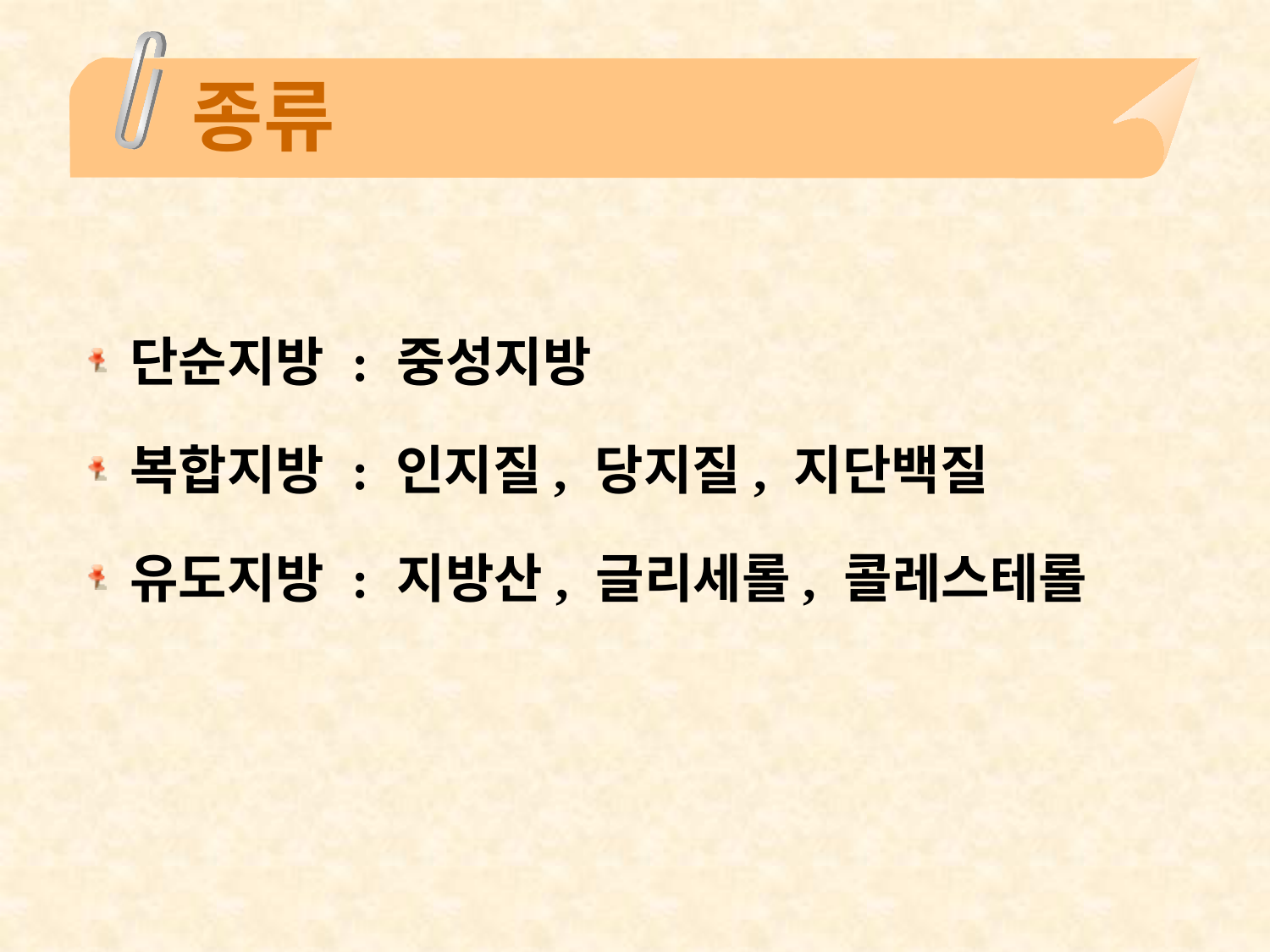

# 종류

단순지방 : 중성지방

복합지방 : 인지질, 당지질, 지단백질

유도지방 : 지방산, 글리세롤, 콜레스테롤